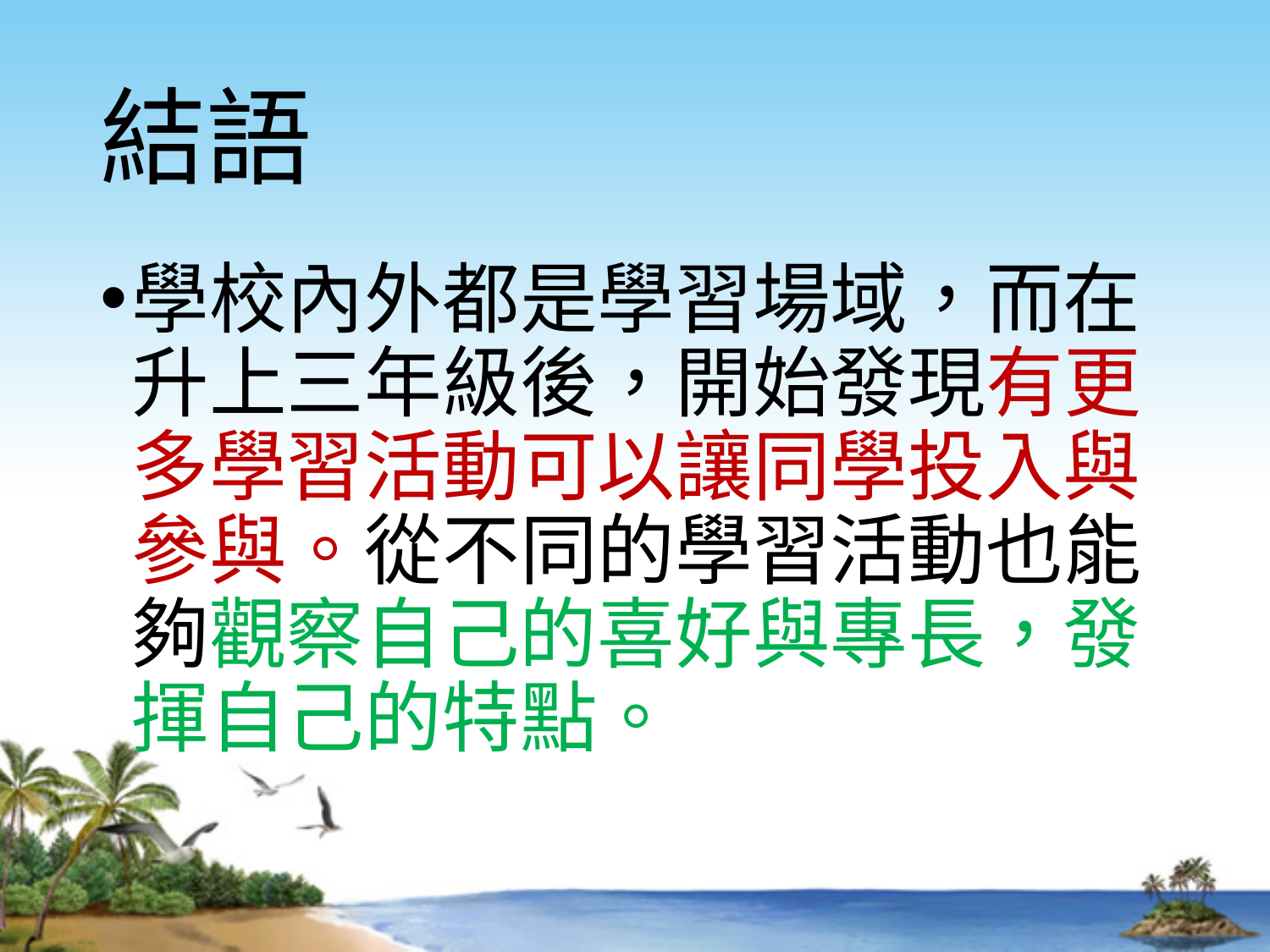

# 結語
學校內外都是學習場域，而在升上三年級後，開始發現有更多學習活動可以讓同學投入與參與。從不同的學習活動也能夠觀察自己的喜好與專長，發揮自己的特點。